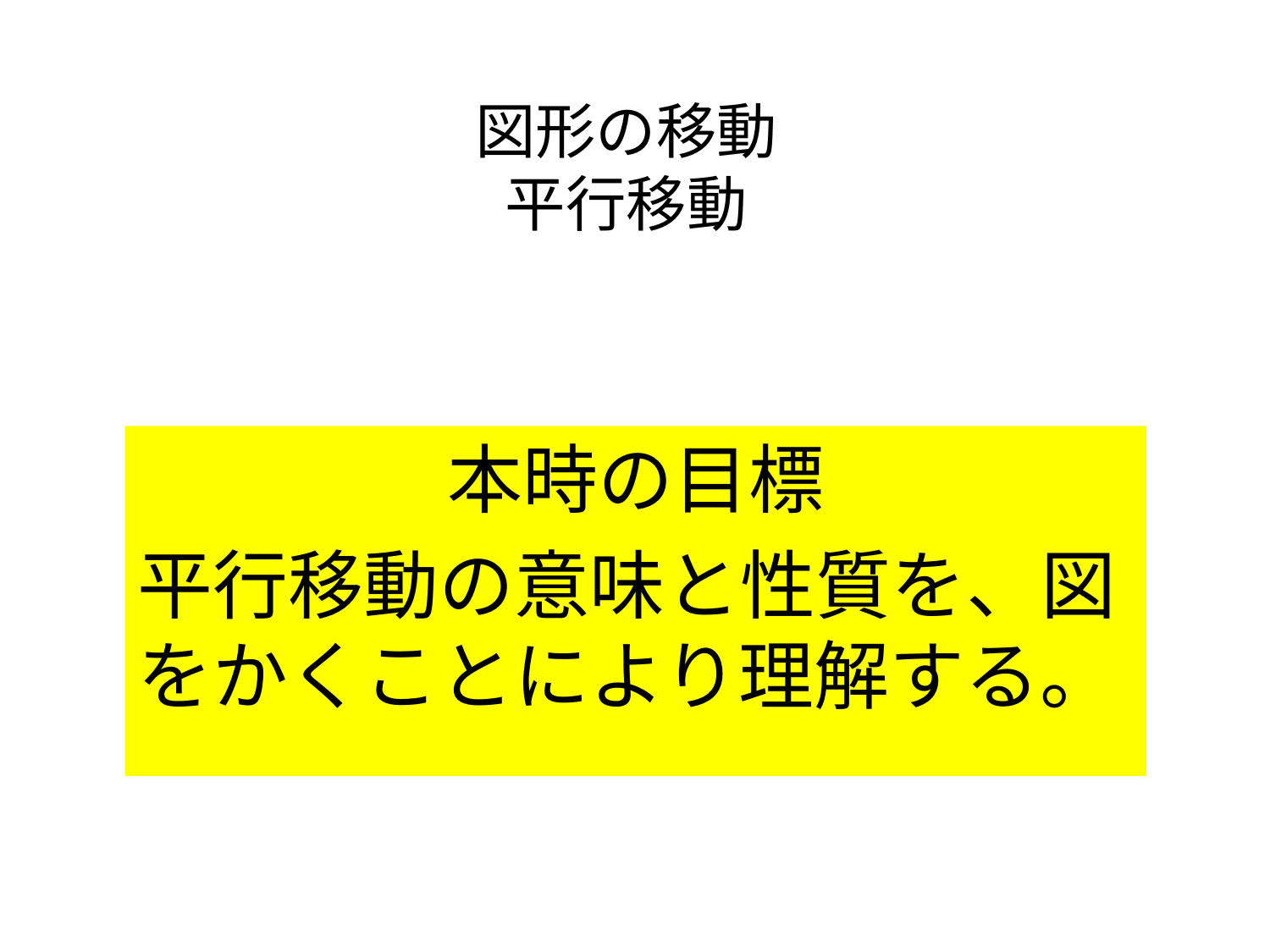

# 図形の移動 平行移動
本時の目標
平行移動の意味と性質を、図をかくことにより理解する。